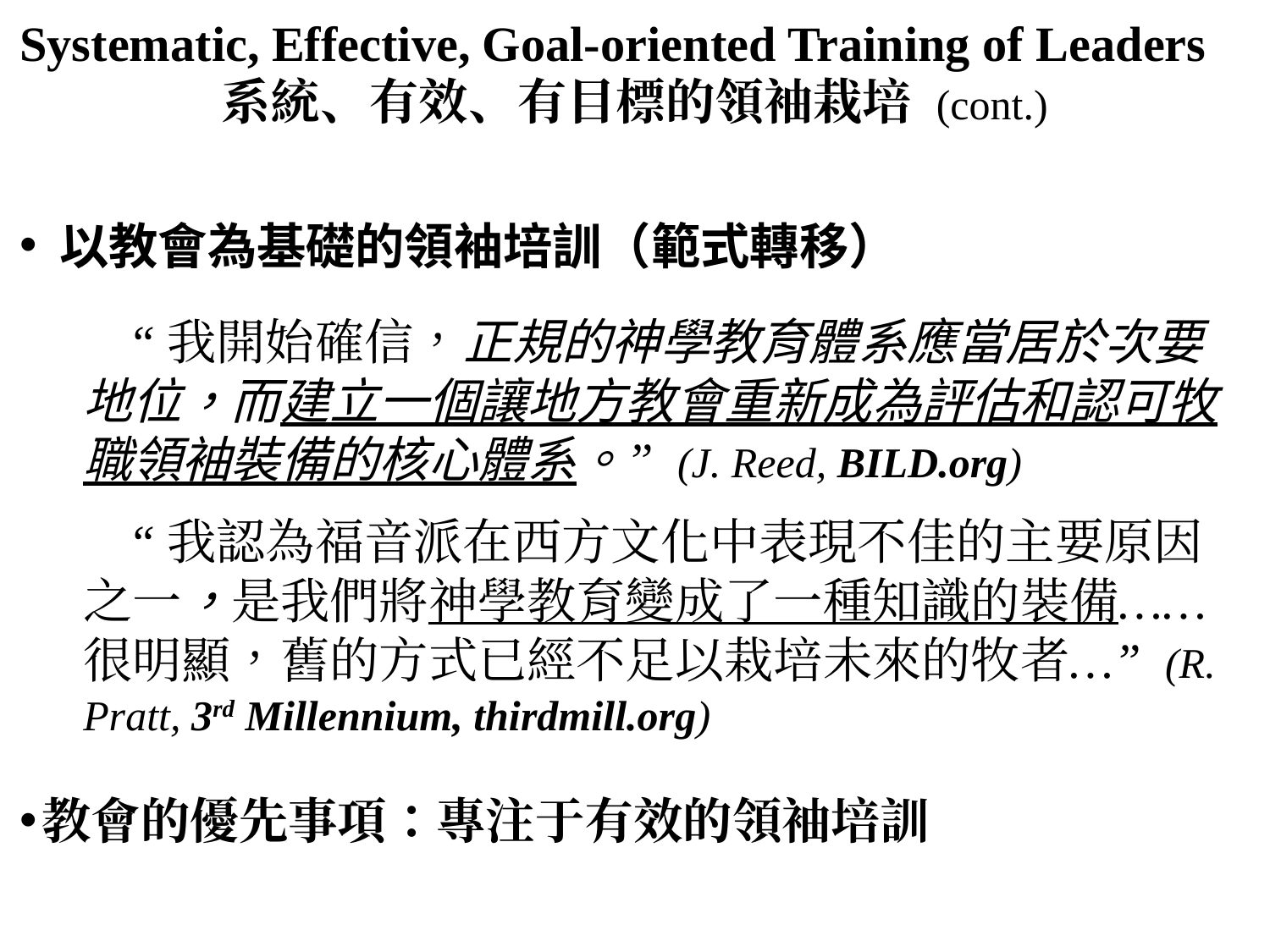

Systematic, Effective, Goal-oriented Training of Leaders
系統、有效、有目標的領袖栽培 (cont.)
以教會為基礎的領袖培訓（範式轉移）
“我開始確信，正規的神學教育體系應當居於次要地位，而建立一個讓地方教會重新成為評估和認可牧職領袖裝備的核心體系。” (J. Reed, BILD.org)
“我認為福音派在西方文化中表現不佳的主要原因之一，是我們將神學教育變成了一種知識的裝備……很明顯，舊的方式已經不足以栽培未來的牧者…” (R. Pratt, 3rd Millennium, thirdmill.org)
教會的優先事項：專注于有效的領袖培訓